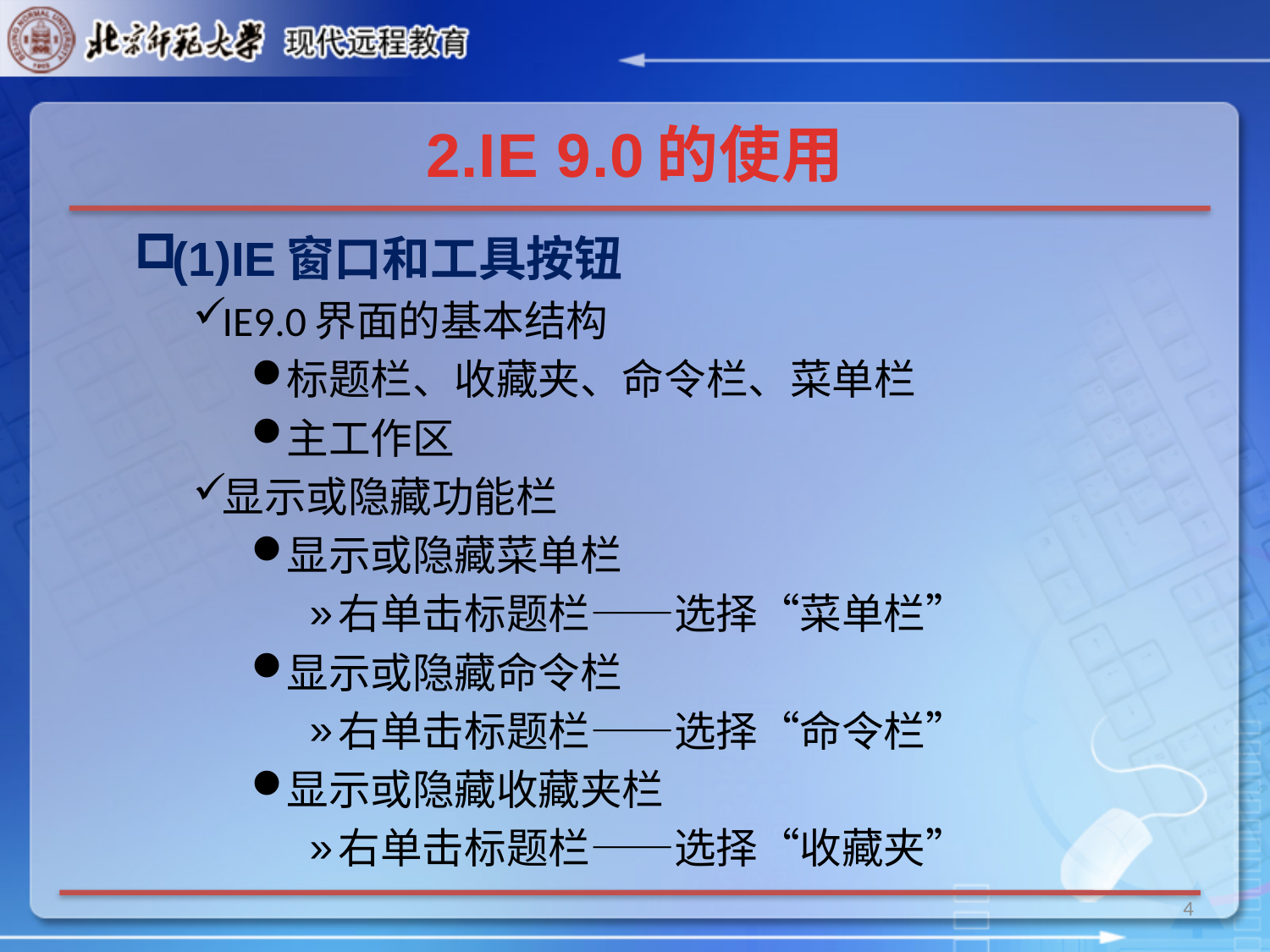

# 2.IE 9.0的使用
(1)IE窗口和工具按钮
IE9.0界面的基本结构
标题栏、收藏夹、命令栏、菜单栏
主工作区
显示或隐藏功能栏
显示或隐藏菜单栏
右单击标题栏——选择“菜单栏”
显示或隐藏命令栏
右单击标题栏——选择“命令栏”
显示或隐藏收藏夹栏
右单击标题栏——选择“收藏夹”
4